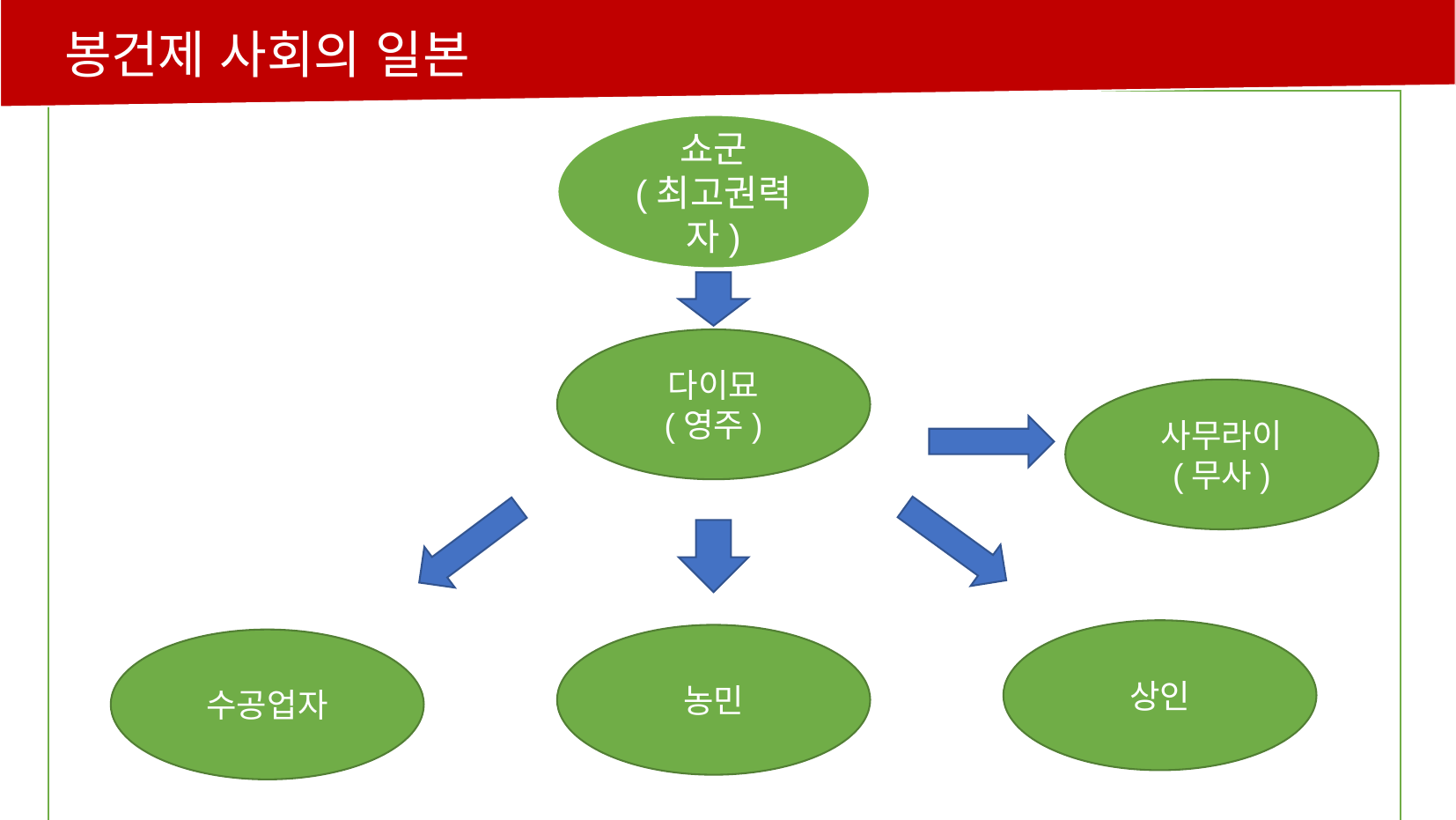

봉건제 사회의 일본

쇼군
(최고권력자)

다이묘
(영주)
사무라이
(무사)

상인
농민
수공업자